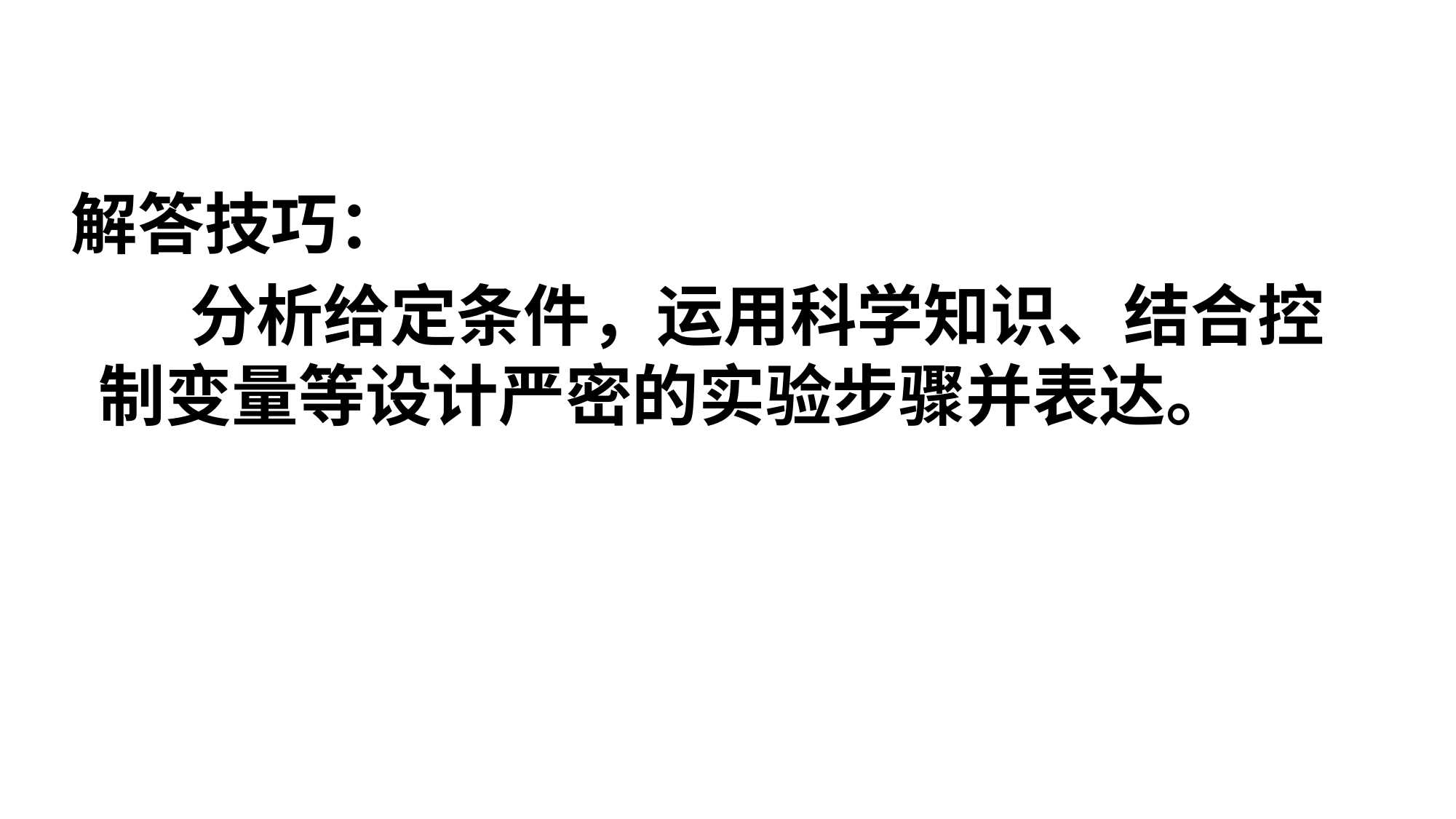

解答技巧：
     分析给定条件，运用科学知识、结合控制变量等设计严密的实验步骤并表达。